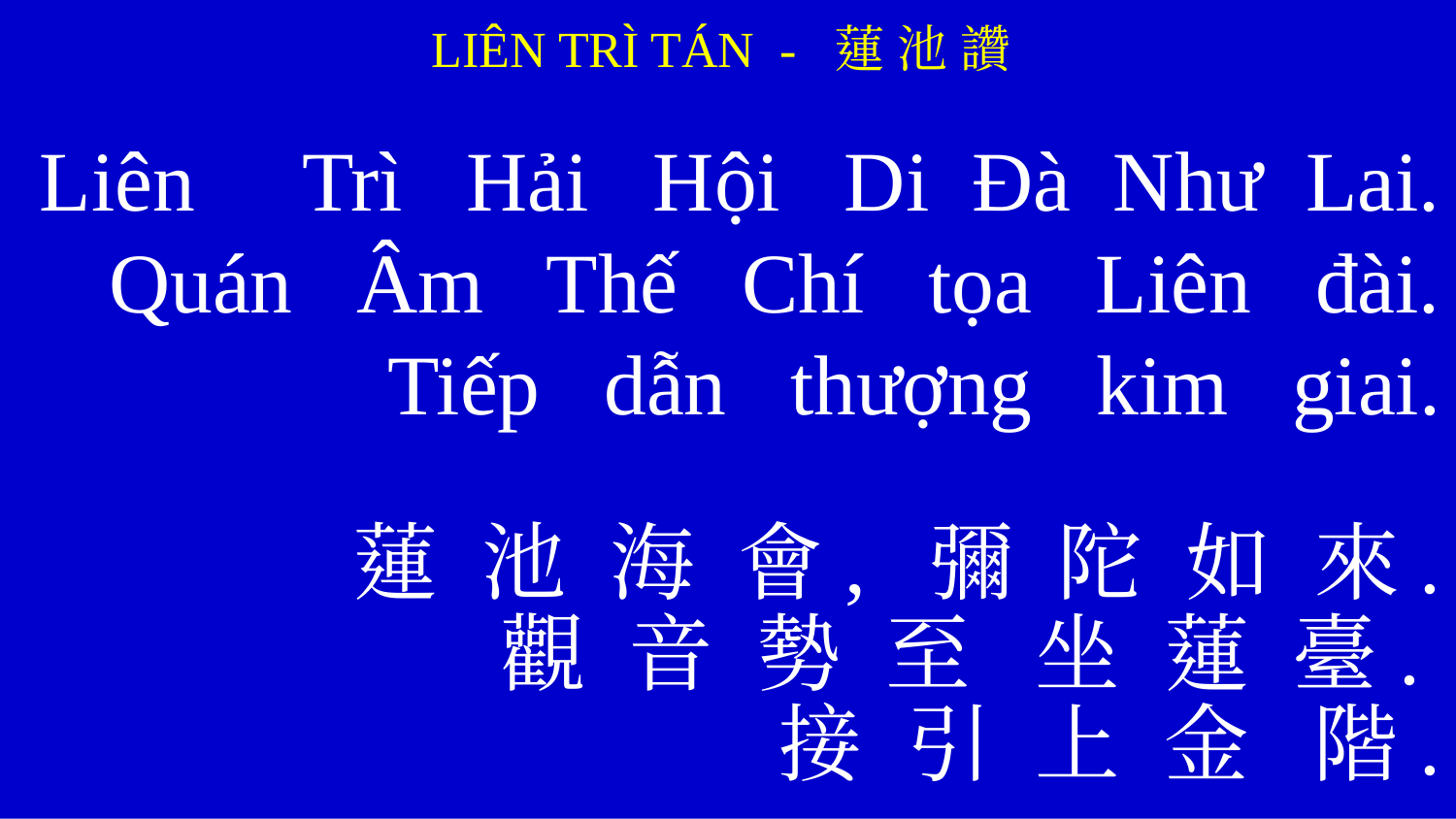

LIÊN TRÌ TÁN  -  蓮 池 讚

Liên     Trì   Hải   Hội   Di  Đà  Như  Lai.
Quán   Âm   Thế   Chí   tọa   Liên   đài.
Tiếp   dẫn   thượng   kim   giai.

蓮  池  海  會,  彌  陀  如  來.
觀  音  勢  至   坐  蓮  臺.
接  引  上  金   階.